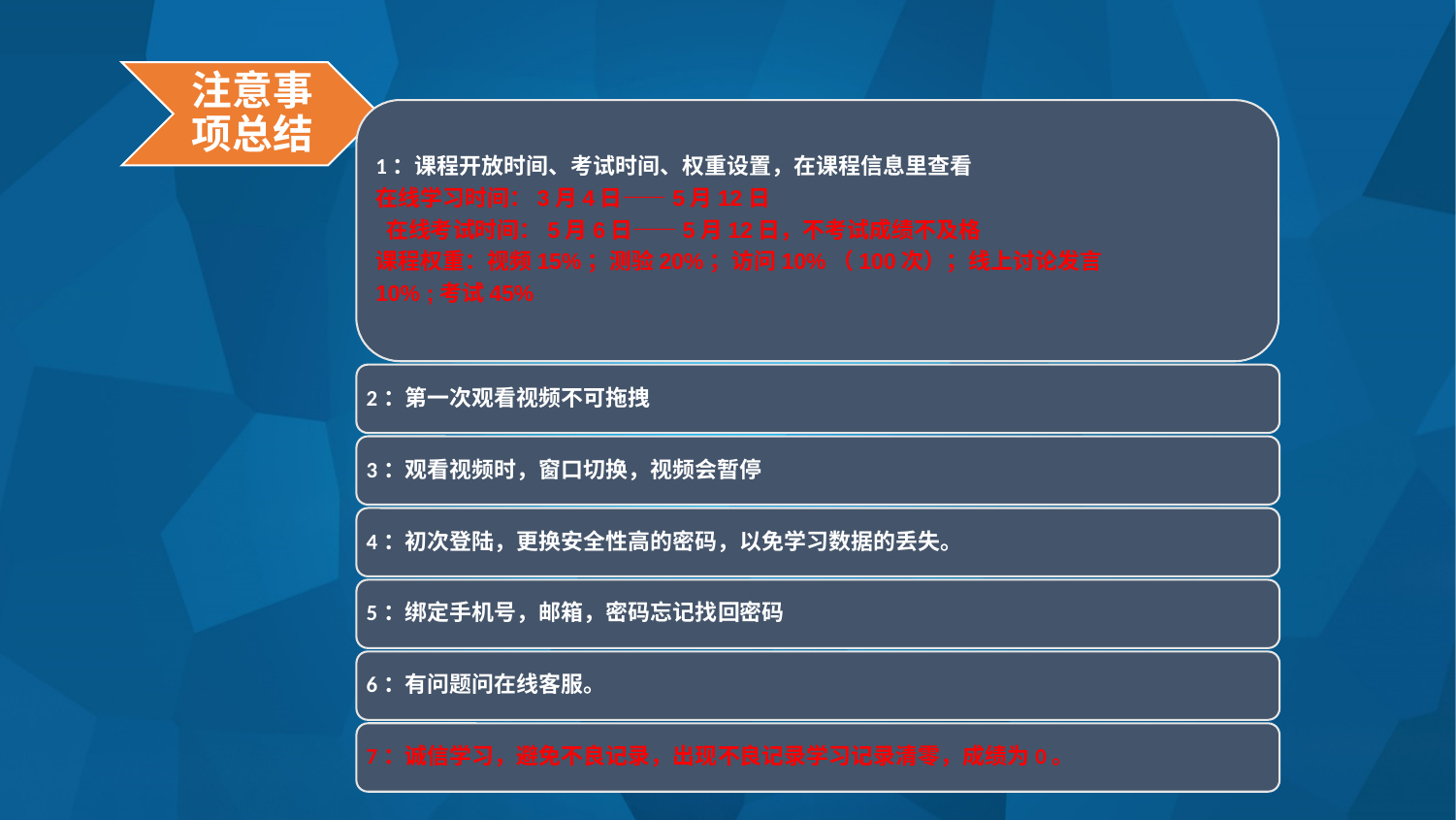

注意事项总结
1：课程开放时间、考试时间、权重设置，在课程信息里查看
在线学习时间：3月4日——5月12日
 在线考试时间：5月6日——5月12日，不考试成绩不及格
课程权重：视频15%；测验20%；访问10%（100次）；线上讨论发言
10% ;考试45%
2：第一次观看视频不可拖拽
3：观看视频时，窗口切换，视频会暂停
4：初次登陆，更换安全性高的密码，以免学习数据的丢失。
5：绑定手机号，邮箱，密码忘记找回密码
6：有问题问在线客服。
7：诚信学习，避免不良记录，出现不良记录学习记录清零，成绩为0。